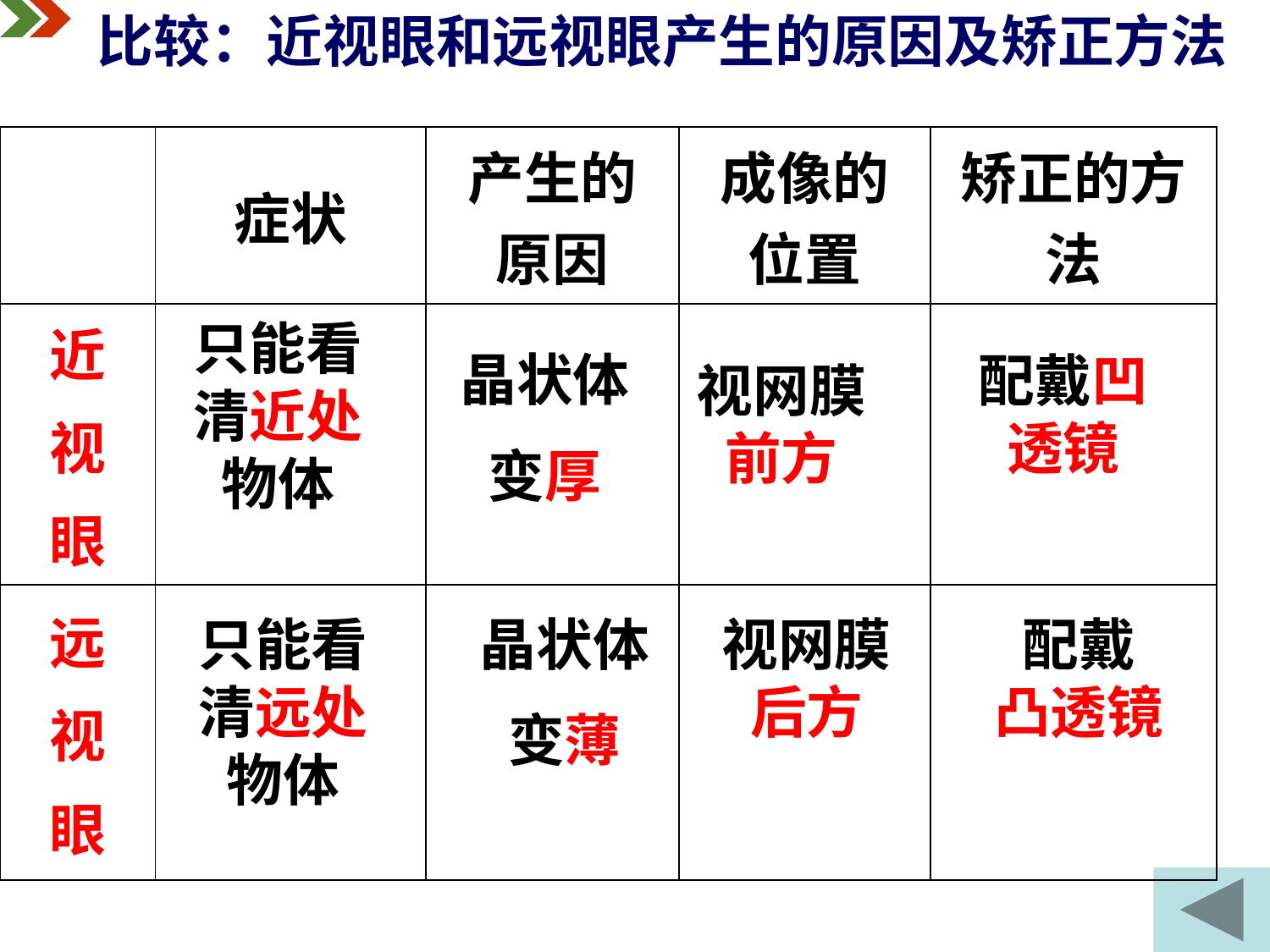

比较：近视眼和远视眼产生的原因及矫正方法
|  | 症状 | 产生的 原因 | 成像的 位置 | 矫正的方法 |
| --- | --- | --- | --- | --- |
| 近 视 眼 |  |  |  |  |
| 远 视 眼 |  |  |  |  |
只能看清近处物体
晶状体
变厚
配戴凹透镜
视网膜
前方

只能看清远处物体
晶状体
变薄
视网膜
后方
配戴
凸透镜